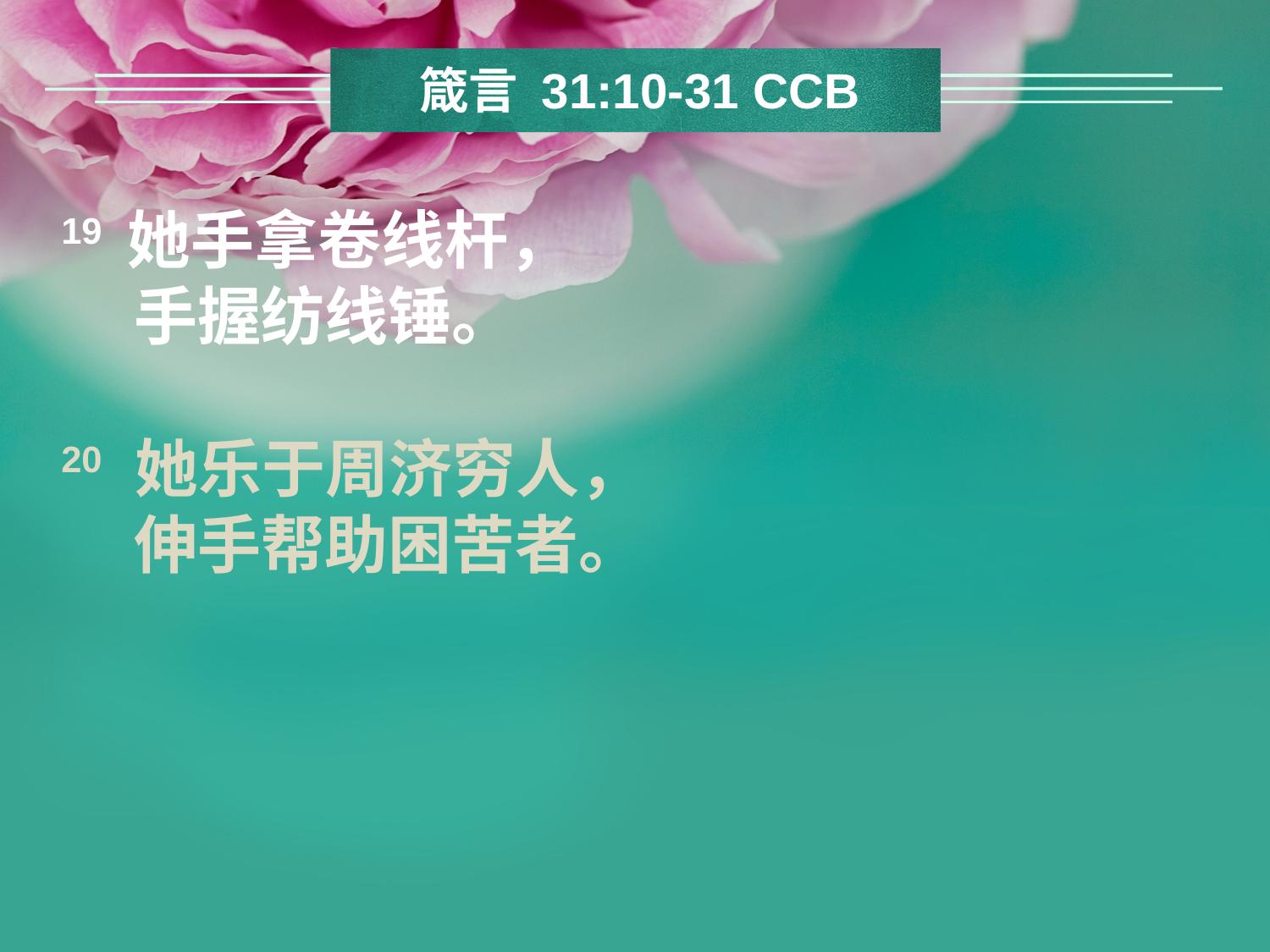

箴言 31:10-31 CCB
19 她手拿卷线杆，
    手握纺线锤。
20 她乐于周济穷人，
    伸手帮助困苦者。